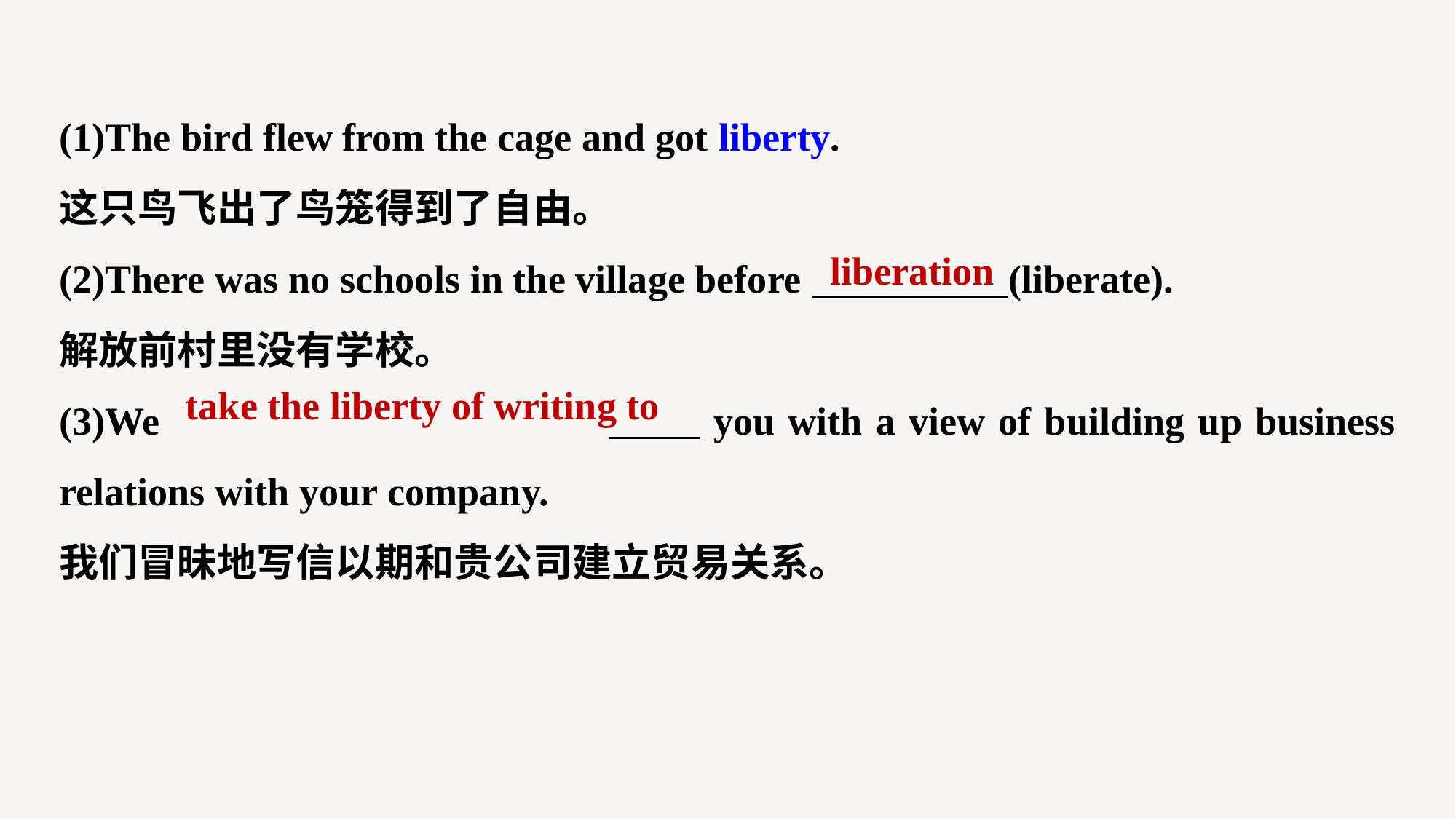

(1)The bird flew from the cage and got liberty.
这只鸟飞出了鸟笼得到了自由。
(2)There was no schools in the village before                     (liberate).
解放前村里没有学校。
(3)We 				        you with a view of building up business relations with your company.
我们冒昧地写信以期和贵公司建立贸易关系。
liberation
take the liberty of writing to